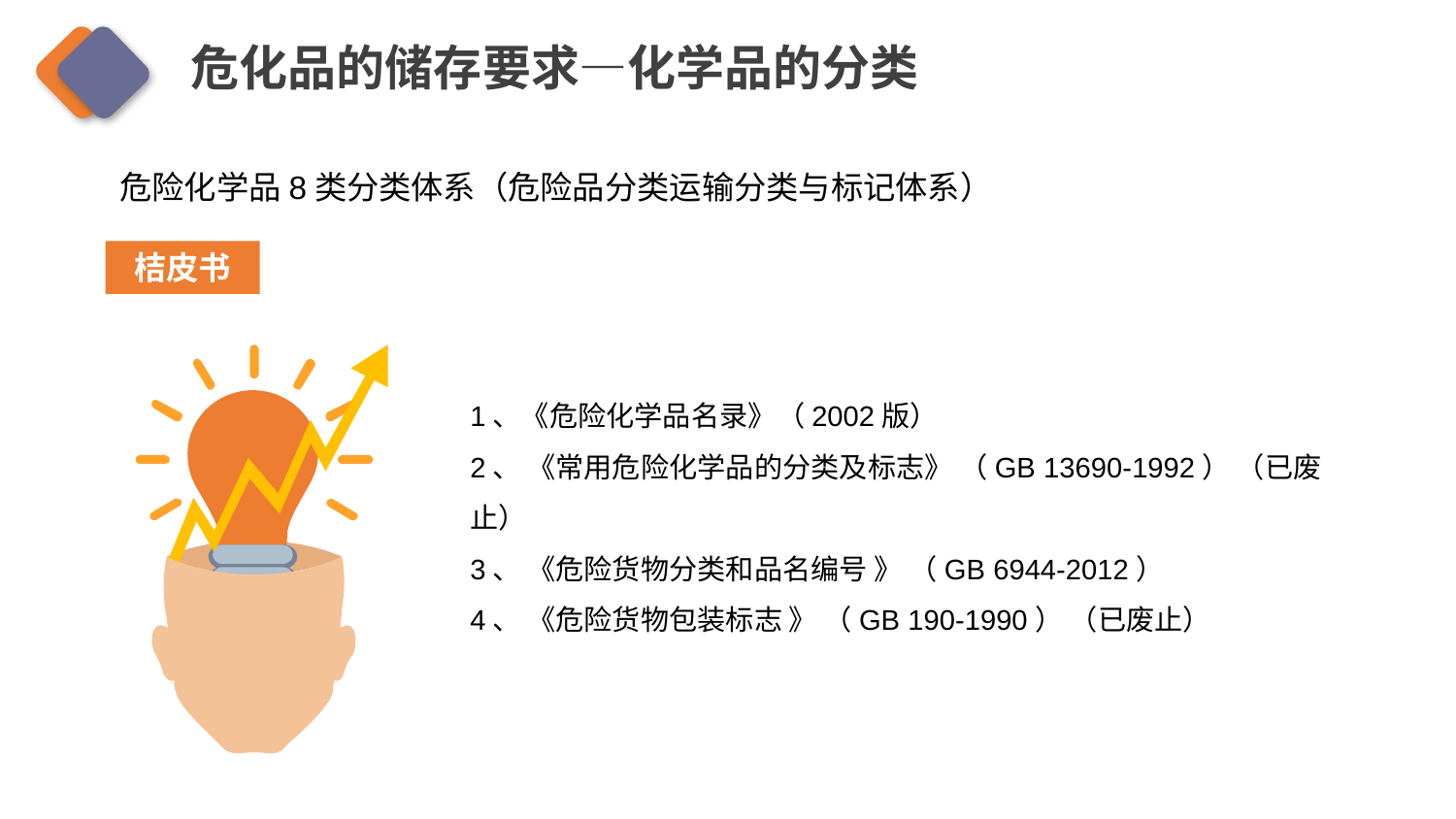

危化品的储存要求—化学品的分类
危险化学品8类分类体系（危险品分类运输分类与标记体系）
桔皮书

1、《危险化学品名录》（2002版）
2、 《常用危险化学品的分类及标志》 （GB 13690-1992） （已废止）
3、 《危险货物分类和品名编号 》 （GB 6944-2012）
4、 《危险货物包装标志 》 （GB 190-1990） （已废止）